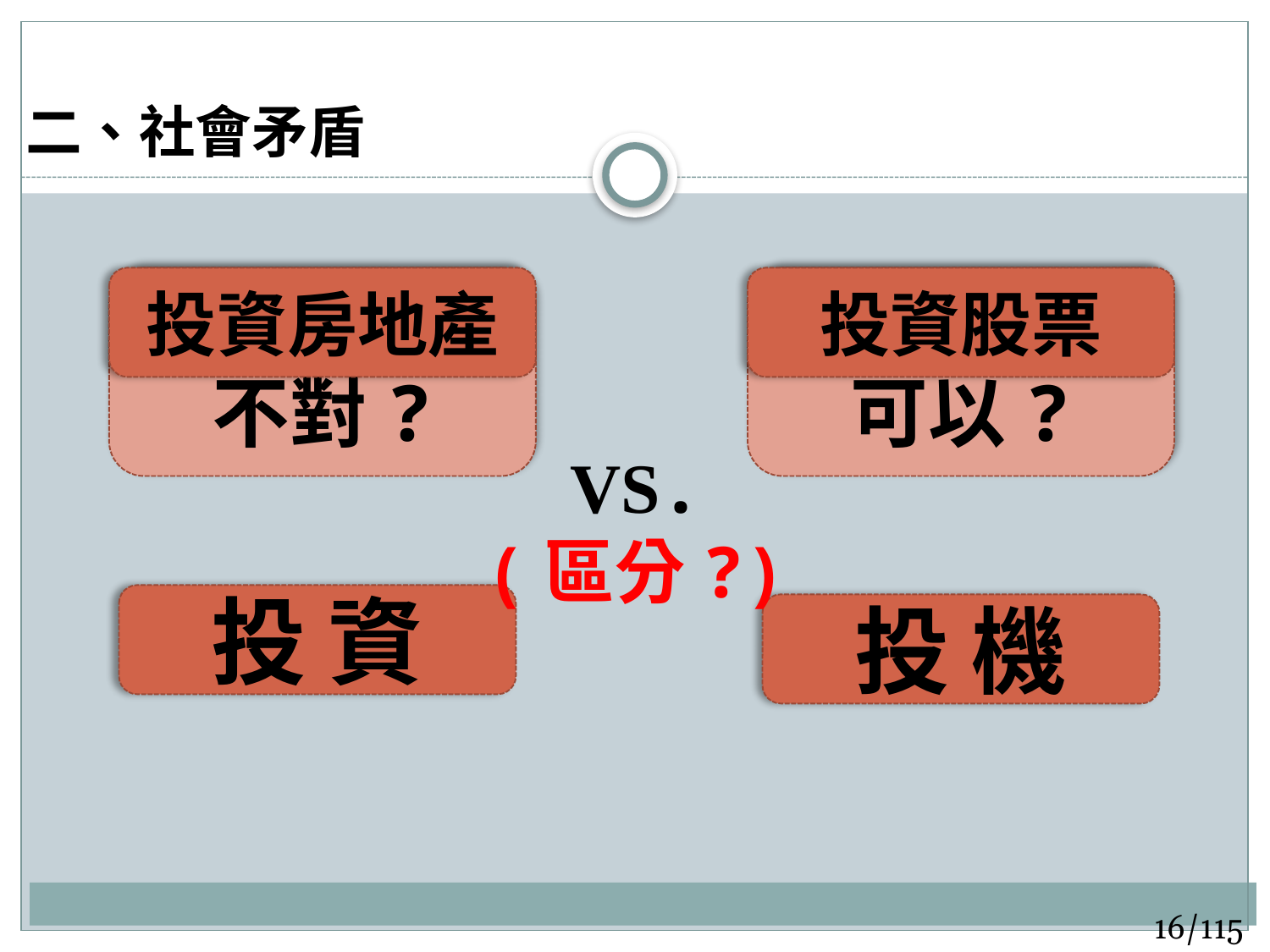

# 二、社會矛盾

不對?
投資房地產

可以?
投資股票
VS.
(區分?)
投 資
投 機